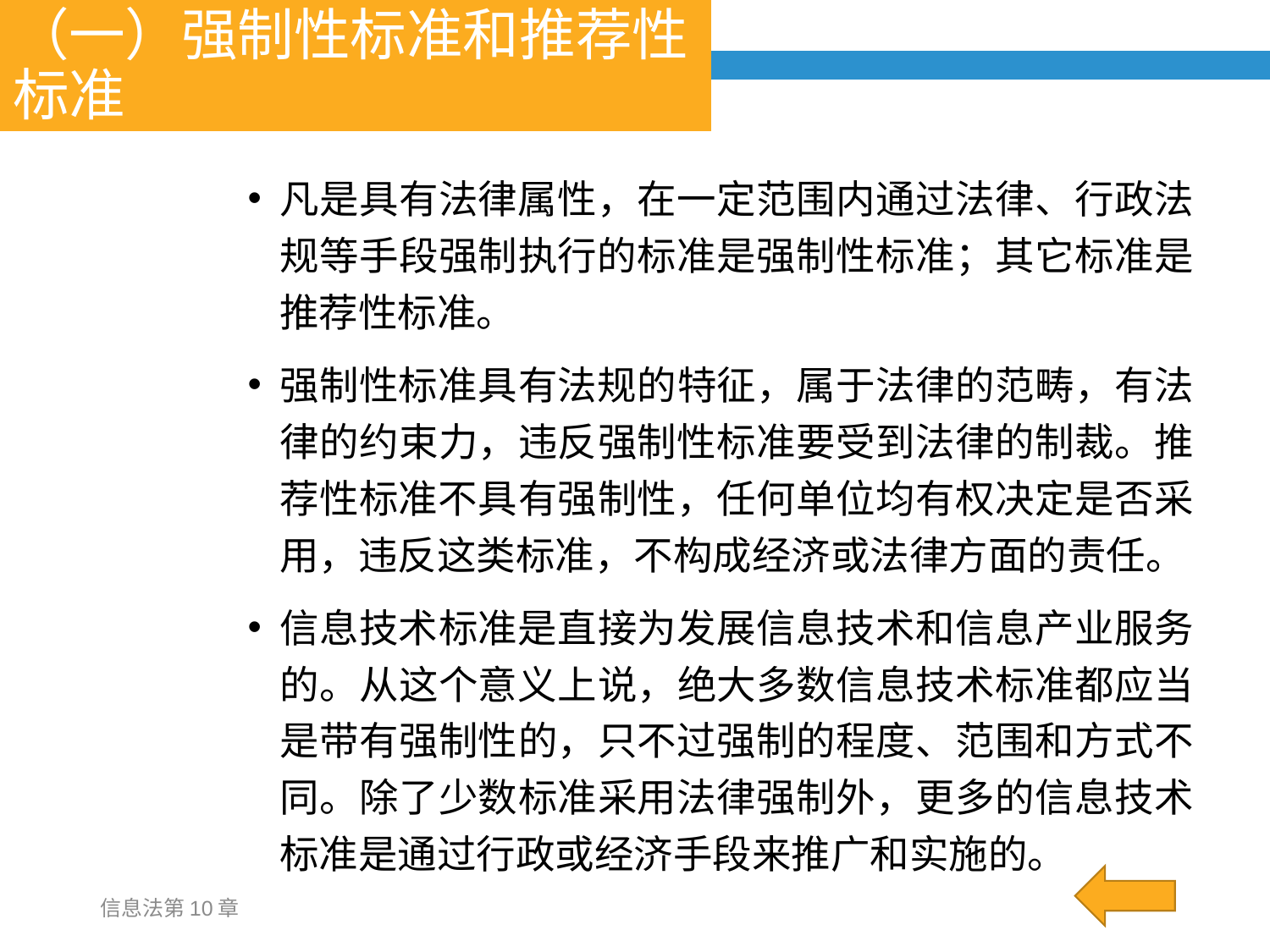

# （一）强制性标准和推荐性标准
凡是具有法律属性，在一定范围内通过法律、行政法规等手段强制执行的标准是强制性标准；其它标准是推荐性标准。
强制性标准具有法规的特征，属于法律的范畴，有法律的约束力，违反强制性标准要受到法律的制裁。推荐性标准不具有强制性，任何单位均有权决定是否采用，违反这类标准，不构成经济或法律方面的责任。
信息技术标准是直接为发展信息技术和信息产业服务的。从这个意义上说，绝大多数信息技术标准都应当是带有强制性的，只不过强制的程度、范围和方式不同。除了少数标准采用法律强制外，更多的信息技术标准是通过行政或经济手段来推广和实施的。

信息法第10章